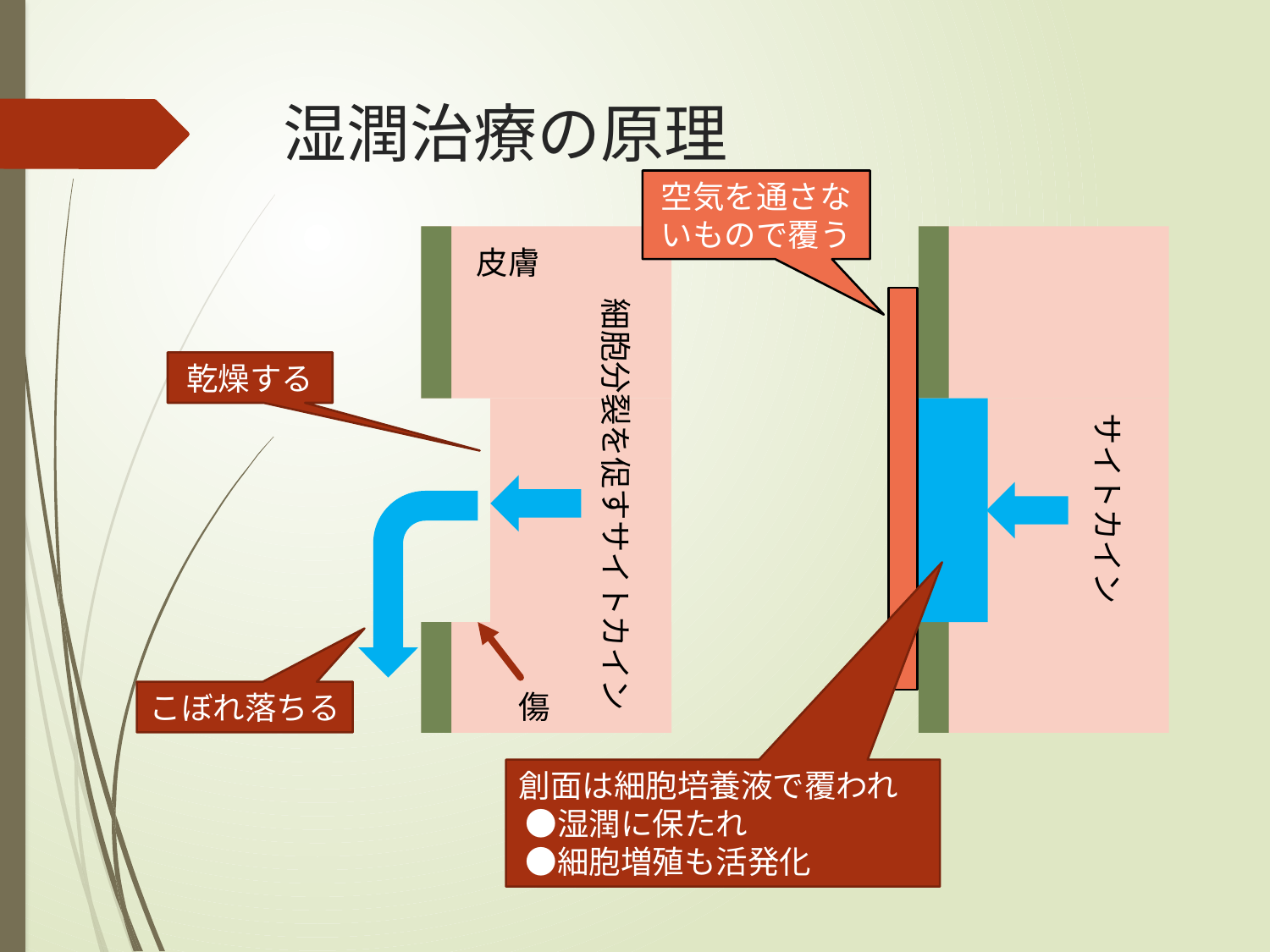

# 湿潤治療の原理
空気を通さないもので覆う

サイトカイン

皮膚
細胞分裂を促すサイトカイン

乾燥する

創面は細胞培養液で覆われ
 ●湿潤に保たれ
 ●細胞増殖も活発化

こぼれ落ちる
傷